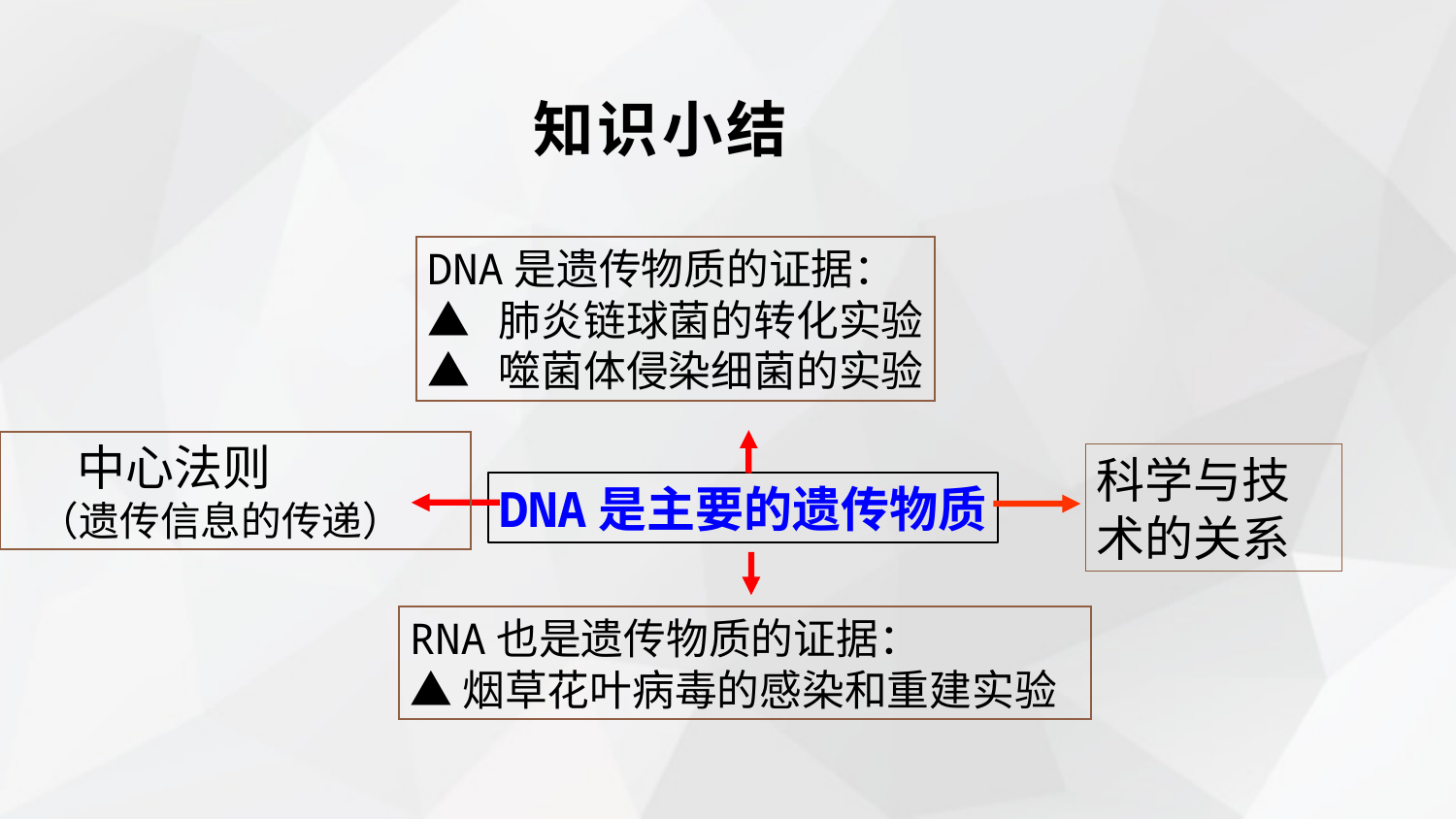

# 知识小结
DNA是遗传物质的证据：
▲  肺炎链球菌的转化实验
▲  噬菌体侵染细菌的实验

     中心法则
  （遗传信息的传递）
科学与技术的关系
DNA是主要的遗传物质

RNA也是遗传物质的证据：
▲烟草花叶病毒的感染和重建实验